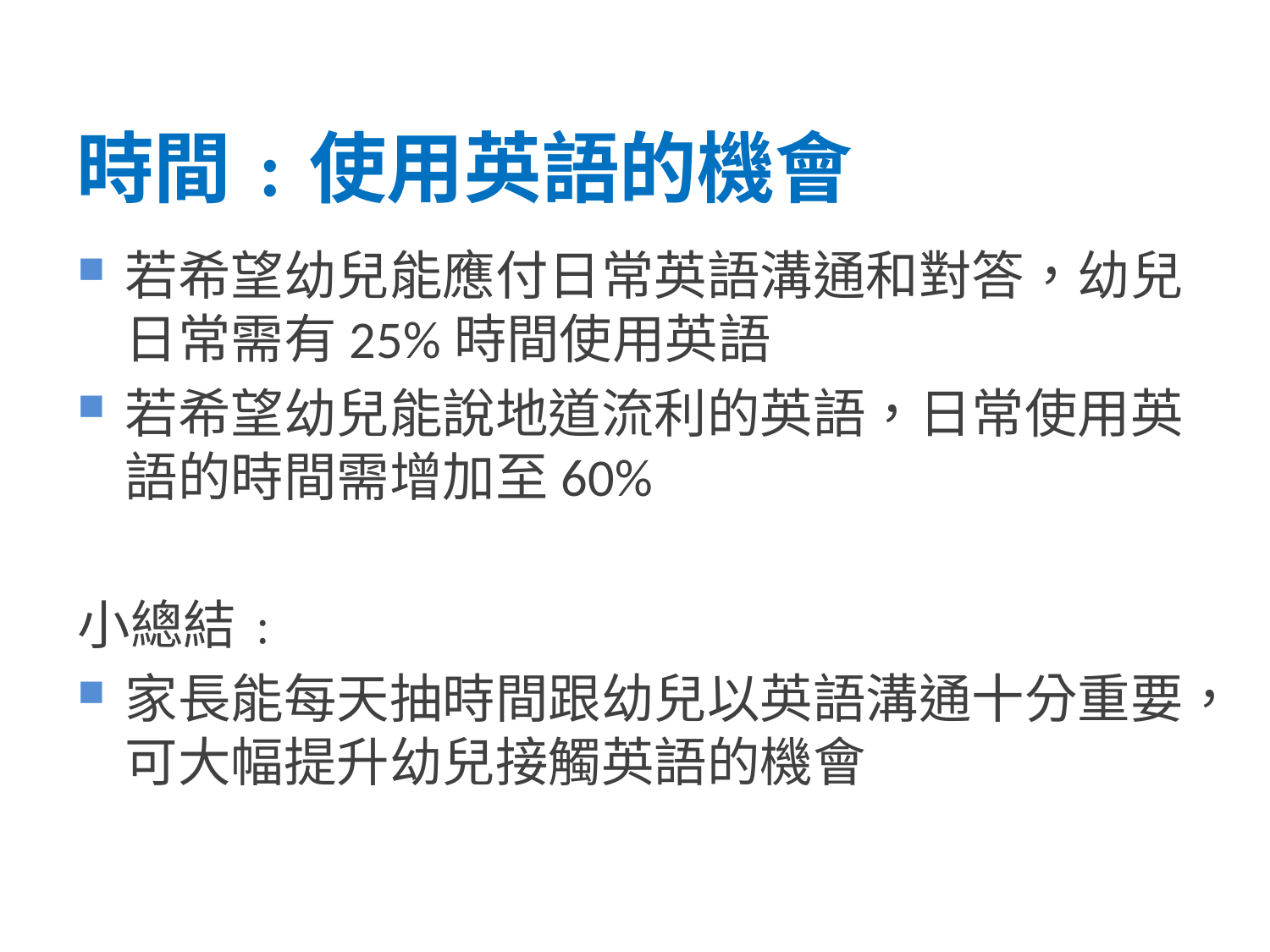

# 時間﹕使用英語的機會
若希望幼兒能應付日常英語溝通和對答，幼兒日常需有25%時間使用英語
若希望幼兒能說地道流利的英語，日常使用英語的時間需增加至60%

小總結﹕
家長能每天抽時間跟幼兒以英語溝通十分重要，可大幅提升幼兒接觸英語的機會